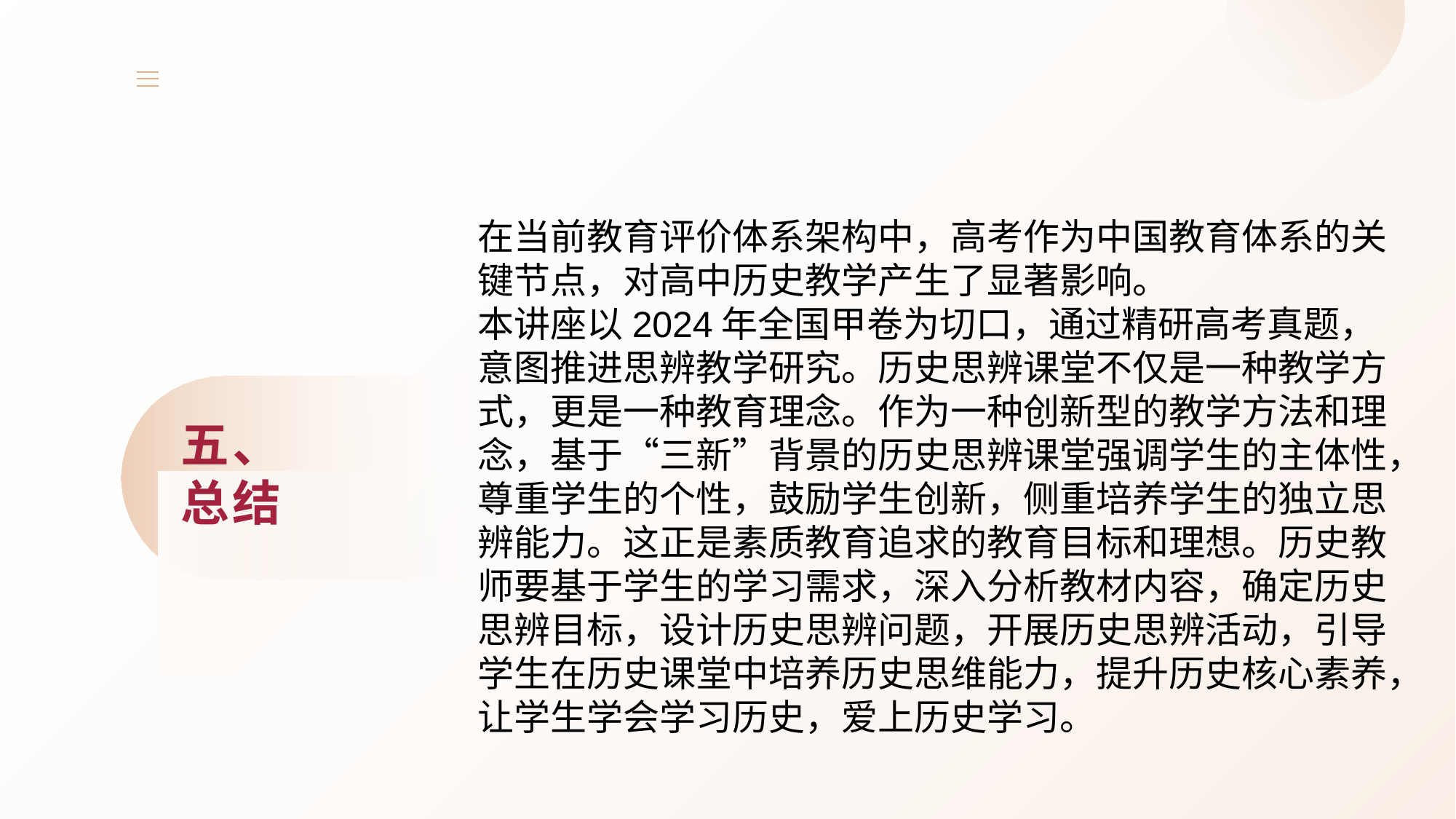

在当前教育评价体系架构中，高考作为中国教育体系的关键节点，对高中历史教学产生了显著影响。
本讲座以2024年全国甲卷为切口，通过精研高考真题，意图推进思辨教学研究。历史思辨课堂不仅是一种教学方式，更是一种教育理念。作为一种创新型的教学方法和理念，基于“三新”背景的历史思辨课堂强调学生的主体性，尊重学生的个性，鼓励学生创新，侧重培养学生的独立思辨能力。这正是素质教育追求的教育目标和理想。历史教师要基于学生的学习需求，深入分析教材内容，确定历史思辨目标，设计历史思辨问题，开展历史思辨活动，引导学生在历史课堂中培养历史思维能力，提升历史核心素养，让学生学会学习历史，爱上历史学习。
五、
总结